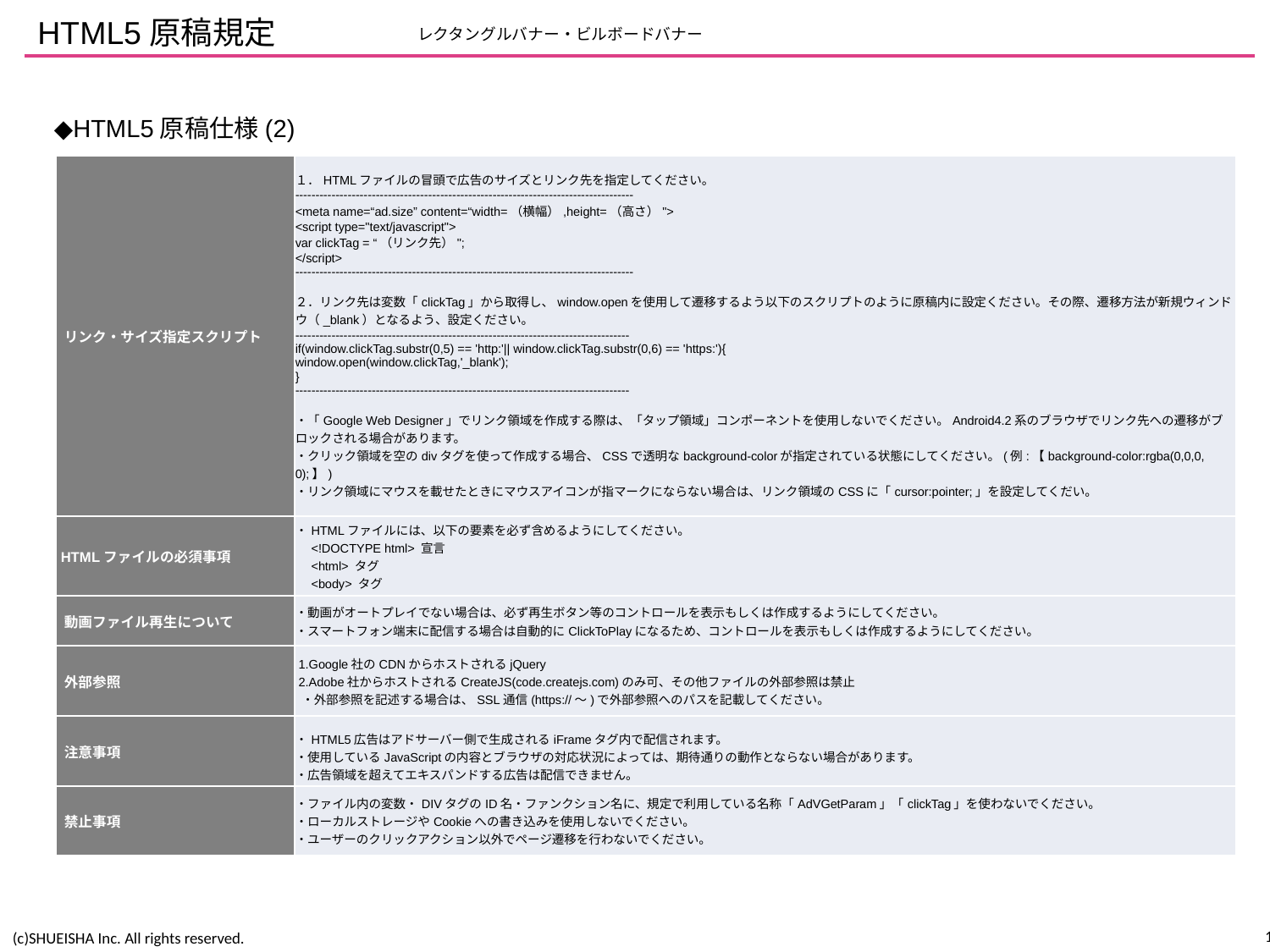

# HTML5原稿規定
レクタングルバナー・ビルボードバナー
◆HTML5原稿仕様(2)
| リンク・サイズ指定スクリプト | １．HTMLファイルの冒頭で広告のサイズとリンク先を指定してください。 ------------------------------------------------------------------------------------ <meta name=“ad.size” content=“width=（横幅）,height=（高さ）"> <script type="text/javascript"> var clickTag = “（リンク先）"; </script> ------------------------------------------------------------------------------------ ２．リンク先は変数「clickTag」から取得し、window.openを使用して遷移するよう以下のスクリプトのように原稿内に設定ください。その際、遷移方法が新規ウィンドウ（\_blank）となるよう、設定ください。 ----------------------------------------------------------------------------------- if(window.clickTag.substr(0,5) == 'http:'|| window.clickTag.substr(0,6) == 'https:'){ window.open(window.clickTag,'\_blank'); } ----------------------------------------------------------------------------------- ・「Google Web Designer」でリンク領域を作成する際は、「タップ領域」コンポーネントを使用しないでください。Android4.2系のブラウザでリンク先への遷移がブロックされる場合があります。 ・クリック領域を空のdivタグを使って作成する場合、CSSで透明なbackground-colorが指定されている状態にしてください。(例:【background-color:rgba(0,0,0,0);】) ・リンク領域にマウスを載せたときにマウスアイコンが指マークにならない場合は、リンク領域のCSSに「cursor:pointer;」を設定してくだい。 |
| --- | --- |
| HTMLファイルの必須事項 | ・HTMLファイルには、以下の要素を必ず含めるようにしてください。 　<!DOCTYPE html> 宣言 　<html> タグ 　<body> タグ |
| 動画ファイル再生について | ・動画がオートプレイでない場合は、必ず再生ボタン等のコントロールを表示もしくは作成するようにしてください。 ・スマートフォン端末に配信する場合は自動的にClickToPlayになるため、コントロールを表示もしくは作成するようにしてください。 |
| 外部参照 | 1.Google社のCDNからホストされるjQuery 2.Adobe社からホストされるCreateJS(code.createjs.com)のみ可、その他ファイルの外部参照は禁止 ・外部参照を記述する場合は、SSL通信(https://～)で外部参照へのパスを記載してください。 |
| 注意事項 | ・HTML5広告はアドサーバー側で生成されるiFrameタグ内で配信されます。 ・使用しているJavaScriptの内容とブラウザの対応状況によっては、期待通りの動作とならない場合があります。 ・広告領域を超えてエキスパンドする広告は配信できません。 |
| 禁止事項 | ・ファイル内の変数・DIVタグのID名・ファンクション名に、規定で利用している名称「AdVGetParam」「clickTag」を使わないでください。 ・ローカルストレージやCookieへの書き込みを使用しないでください。 ・ユーザーのクリックアクション以外でページ遷移を行わないでください。 |